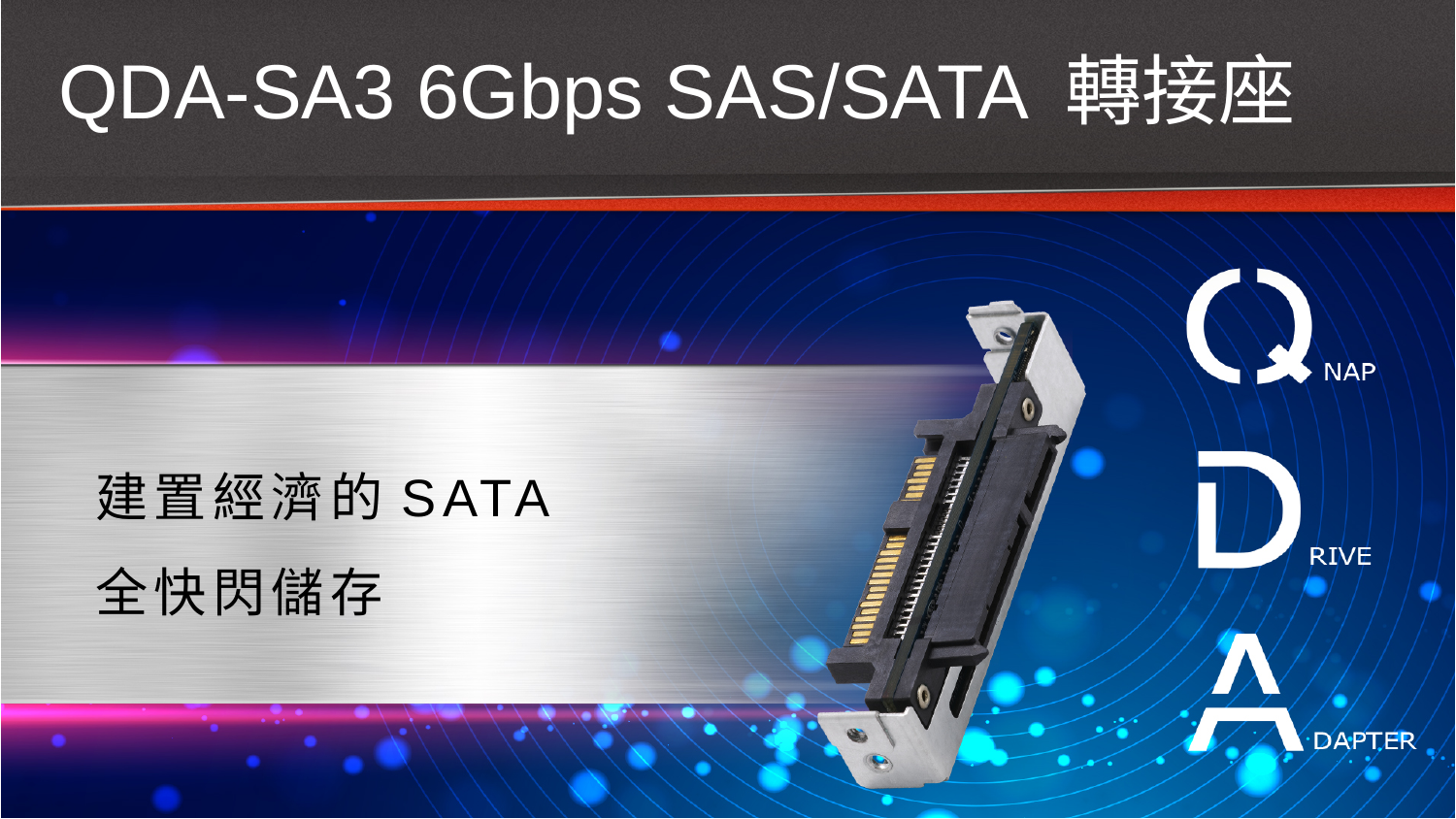

# QDA-SA3 6Gbps SAS/SATA 轉接座
建置經濟的SATA
全快閃儲存